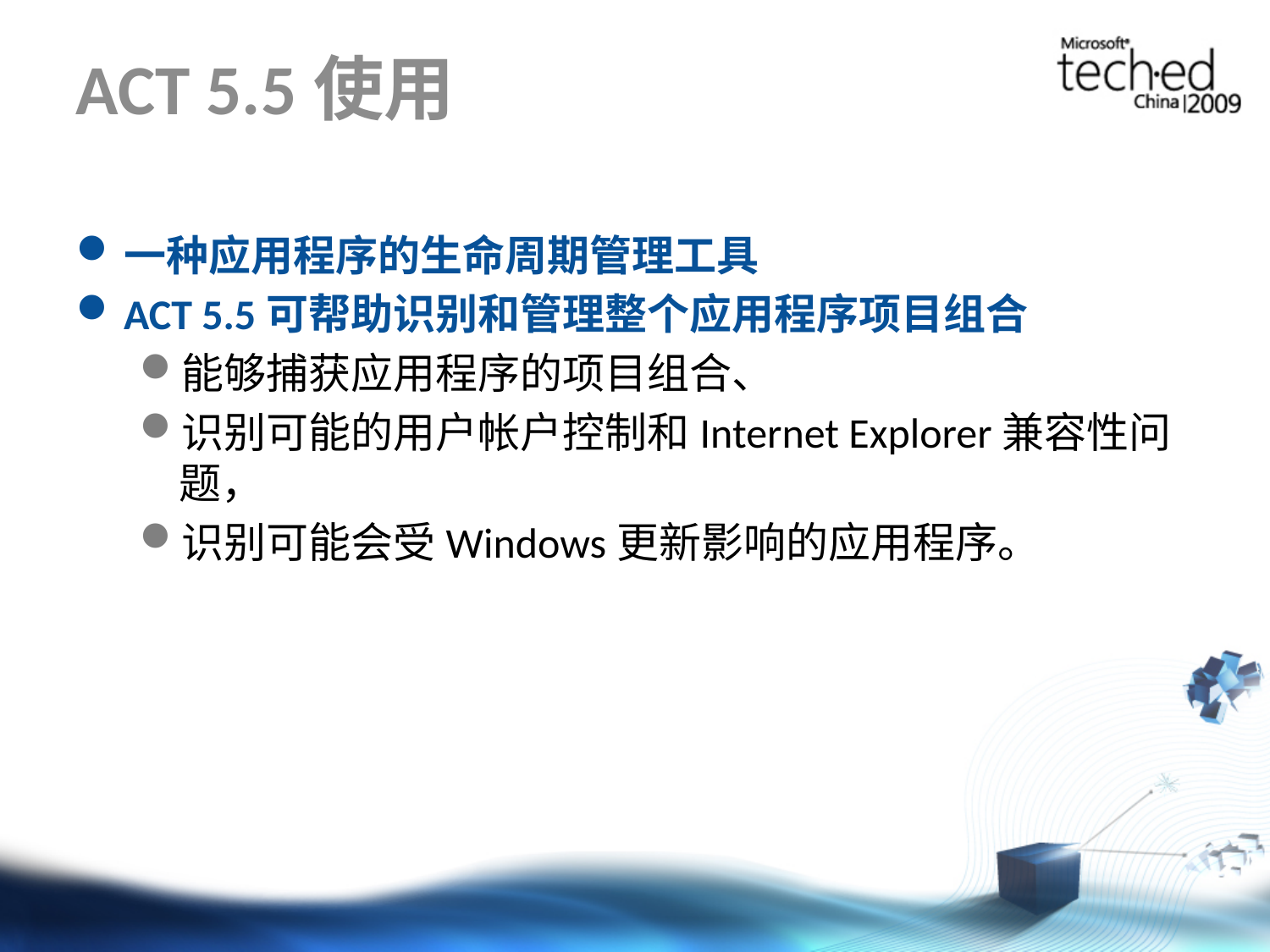

# ACT 5.5使用
一种应用程序的生命周期管理工具
ACT 5.5可帮助识别和管理整个应用程序项目组合
能够捕获应用程序的项目组合、
识别可能的用户帐户控制和Internet Explorer兼容性问题，
识别可能会受Windows更新影响的应用程序。